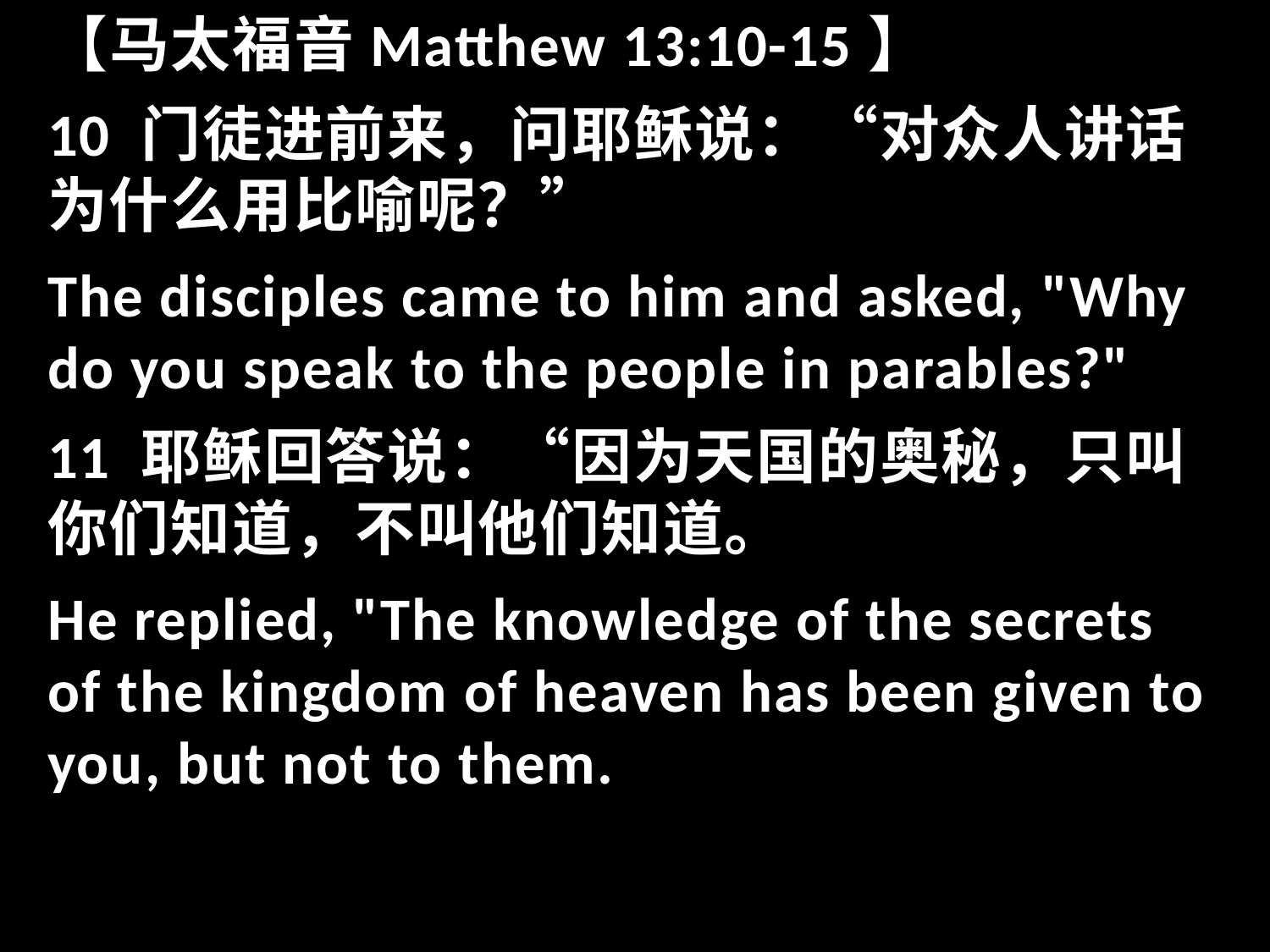

【马太福音Matthew 13:10-15】
10 门徒进前来，问耶稣说：“对众人讲话为什么用比喻呢？”
The disciples came to him and asked, "Why do you speak to the people in parables?"
11 耶稣回答说：“因为天国的奥秘，只叫你们知道，不叫他们知道。
He replied, "The knowledge of the secrets of the kingdom of heaven has been given to you, but not to them.